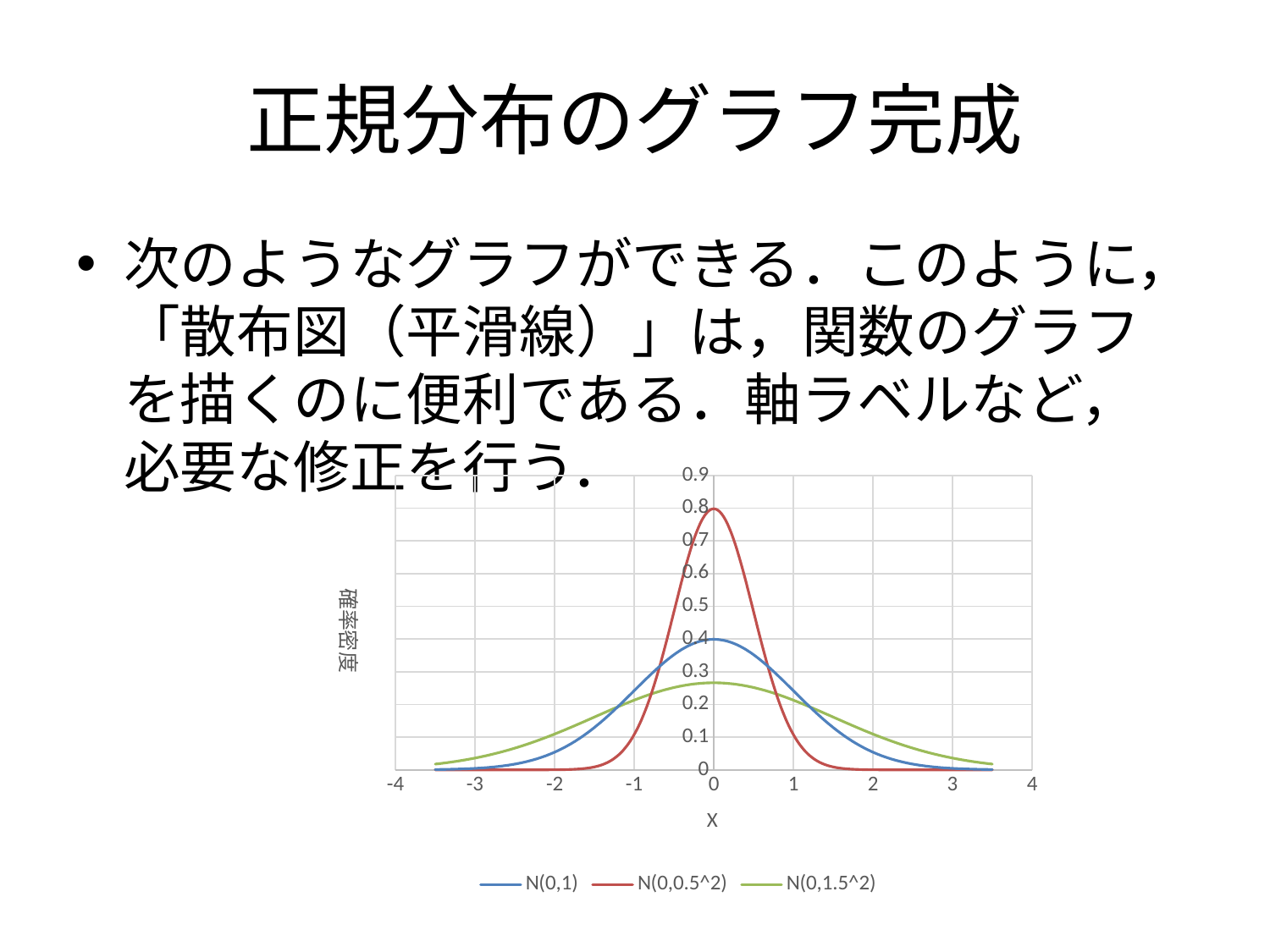

# 正規分布のグラフ完成
次のようなグラフができる．このように，「散布図（平滑線）」は，関数のグラフを描くのに便利である．軸ラベルなど，必要な修正を行う．

### Chart

| Category | N(0,1) | N(0,0.5^2) | N(0,1.5^2) |
|---|---|---|---|